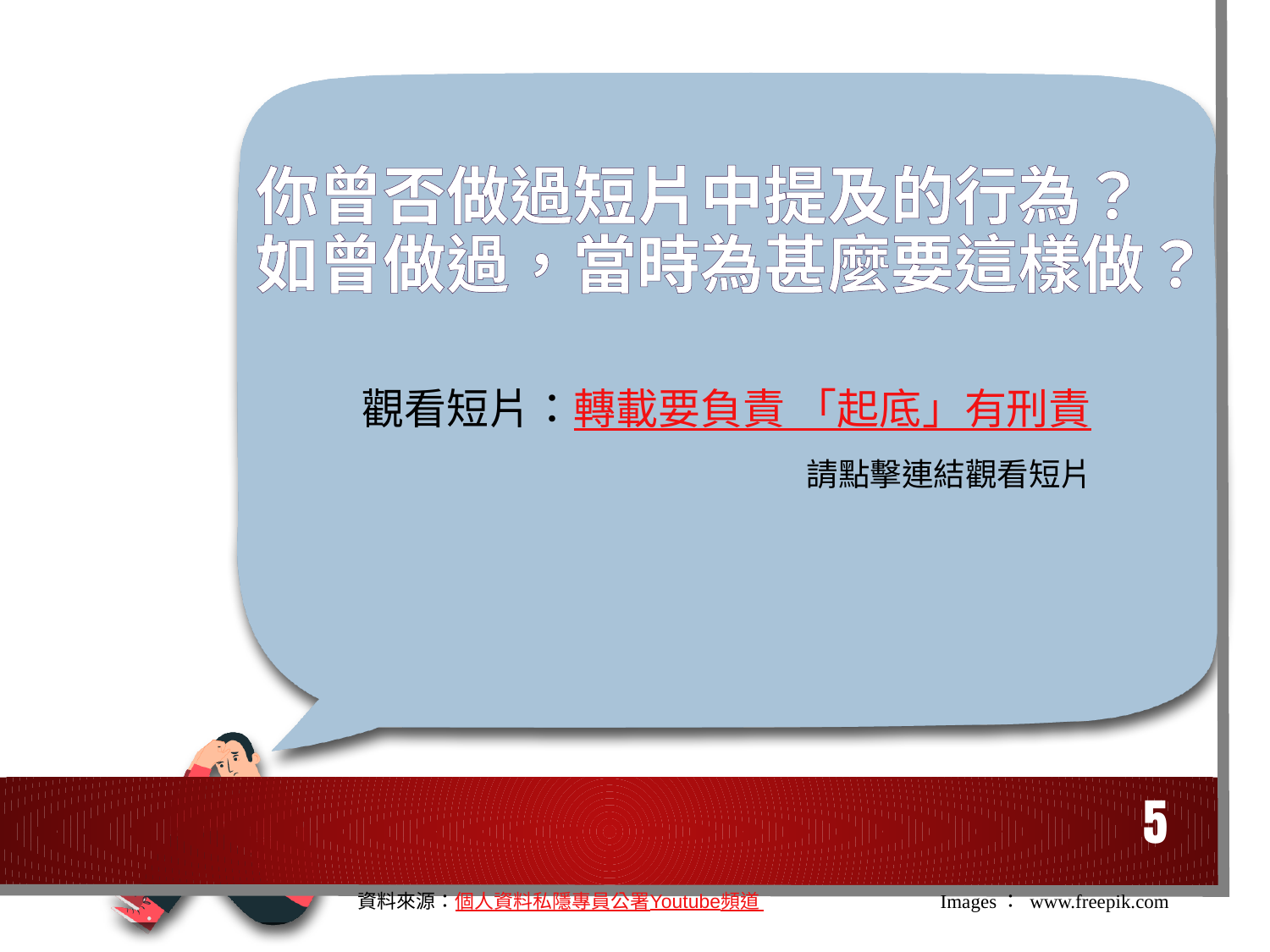

# 你曾否做過短片中提及的行為？ 如曾做過，當時為甚麼要這樣做？
觀看短片：轉載要負責 「起底」有刑責

請點擊連結觀看短片
5
資料來源：個人資料私隱專員公署Youtube頻道
Images： www.freepik.com